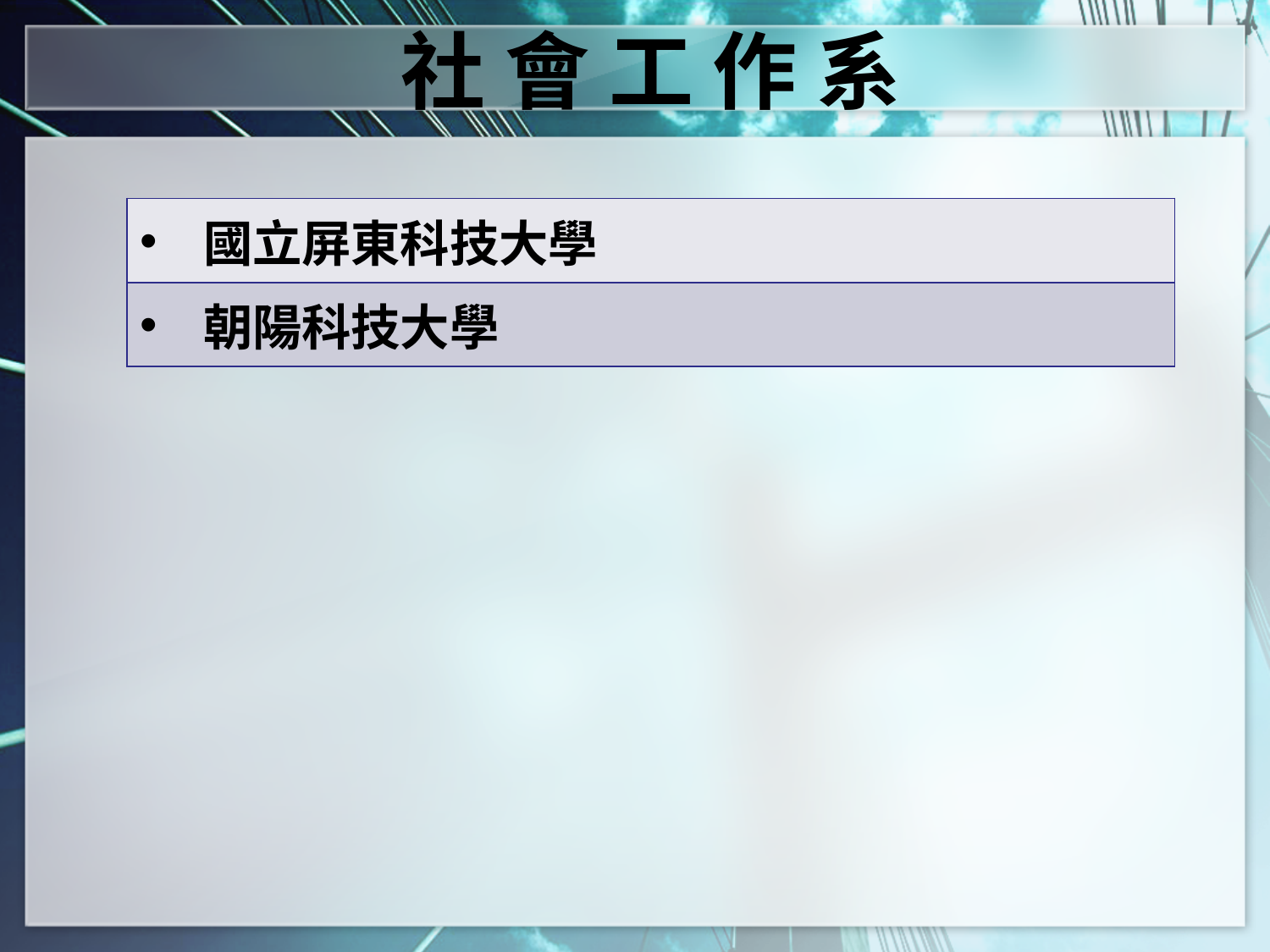

社 會 工 作 系
| 國立屏東科技大學 |
| --- |
| 朝陽科技大學 |